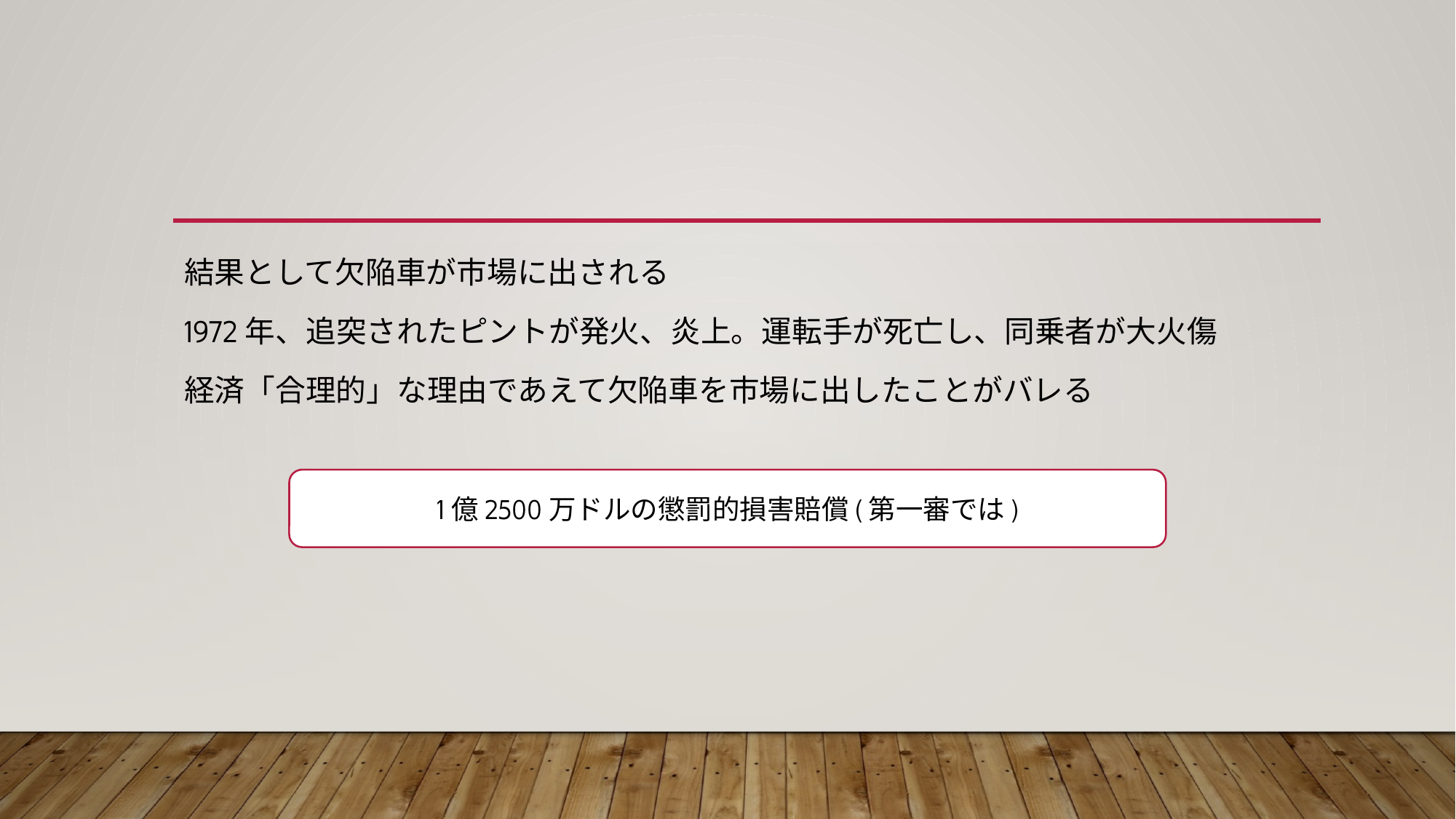

結果として欠陥車が市場に出される
1972年、追突されたピントが発火、炎上。運転手が死亡し、同乗者が大火傷
経済「合理的」な理由であえて欠陥車を市場に出したことがバレる

1億2500万ドルの懲罰的損害賠償(第一審では)